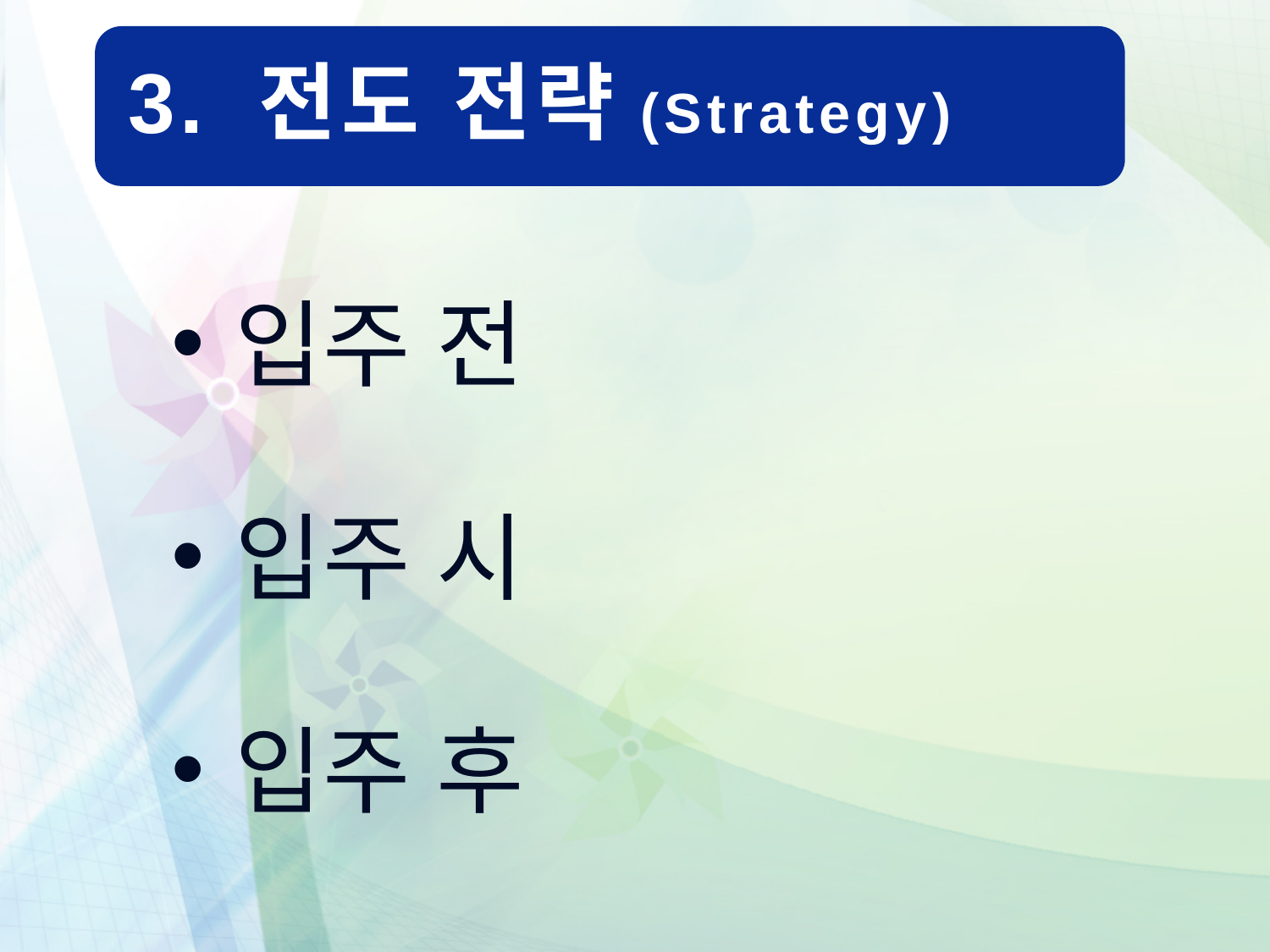

3. 전도 전략(Strategy)
입주 전
입주 시
입주 후